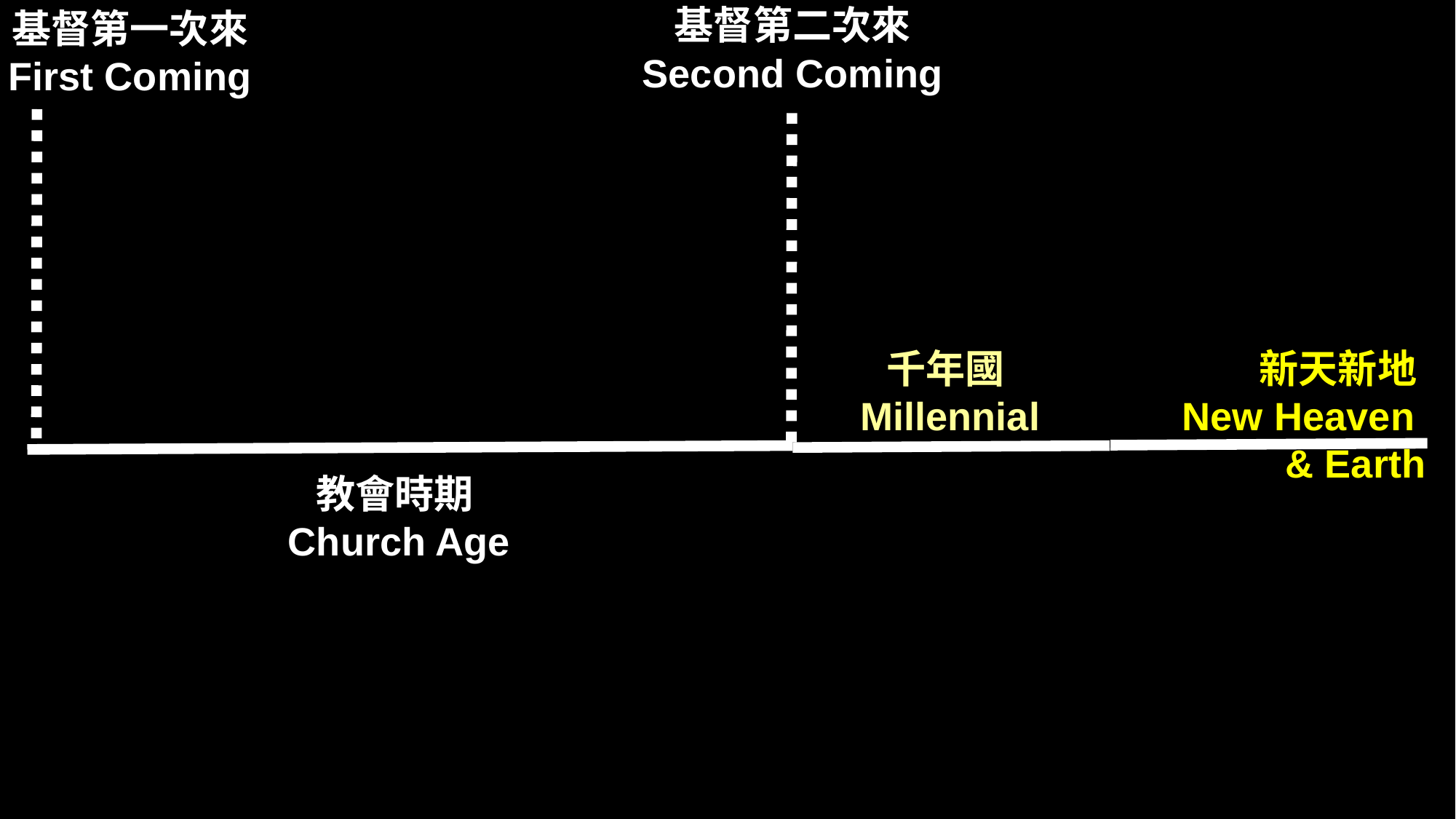

基督第二次來
Second Coming
基督第一次來
First Coming

千年國
Millennial
新天新地
New Heaven
& Earth

教會時期
Church Age